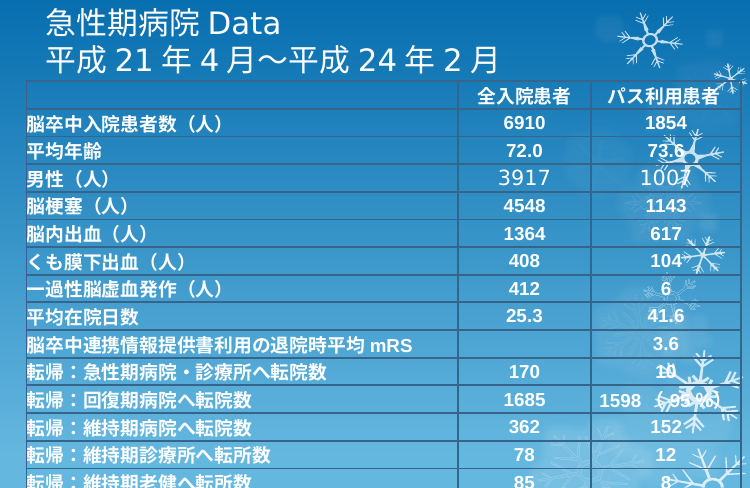

# 急性期病院Data 平成21年4月～平成24年2月
|  | 全入院患者 | パス利用患者 |
| --- | --- | --- |
| 脳卒中入院患者数（人） | 6910 | 1854 |
| 平均年齢 | 72.0 | 73.6 |
| 男性（人） | 3917 | 1007 |
| 脳梗塞（人） | 4548 | 1143 |
| 脳内出血（人） | 1364 | 617 |
| くも膜下出血（人） | 408 | 104 |
| 一過性脳虚血発作（人） | 412 | 6 |
| 平均在院日数 | 25.3 | 41.6 |
| 脳卒中連携情報提供書利用の退院時平均mRS |  | 3.6 |
| 転帰：急性期病院・診療所へ転院数 | 170 | 10 |
| 転帰：回復期病院へ転院数 | 1685 | 1598（95％） |
| 転帰：維持期病院へ転院数 | 362 | 152 |
| 転帰：維持期診療所へ転所数 | 78 | 12 |
| 転帰：維持期老健へ転所数 | 85 | 8 |
| 転帰：在宅復帰患者数 | 3755 | 15 |
| 転帰：死亡数 | 464 | 6 |